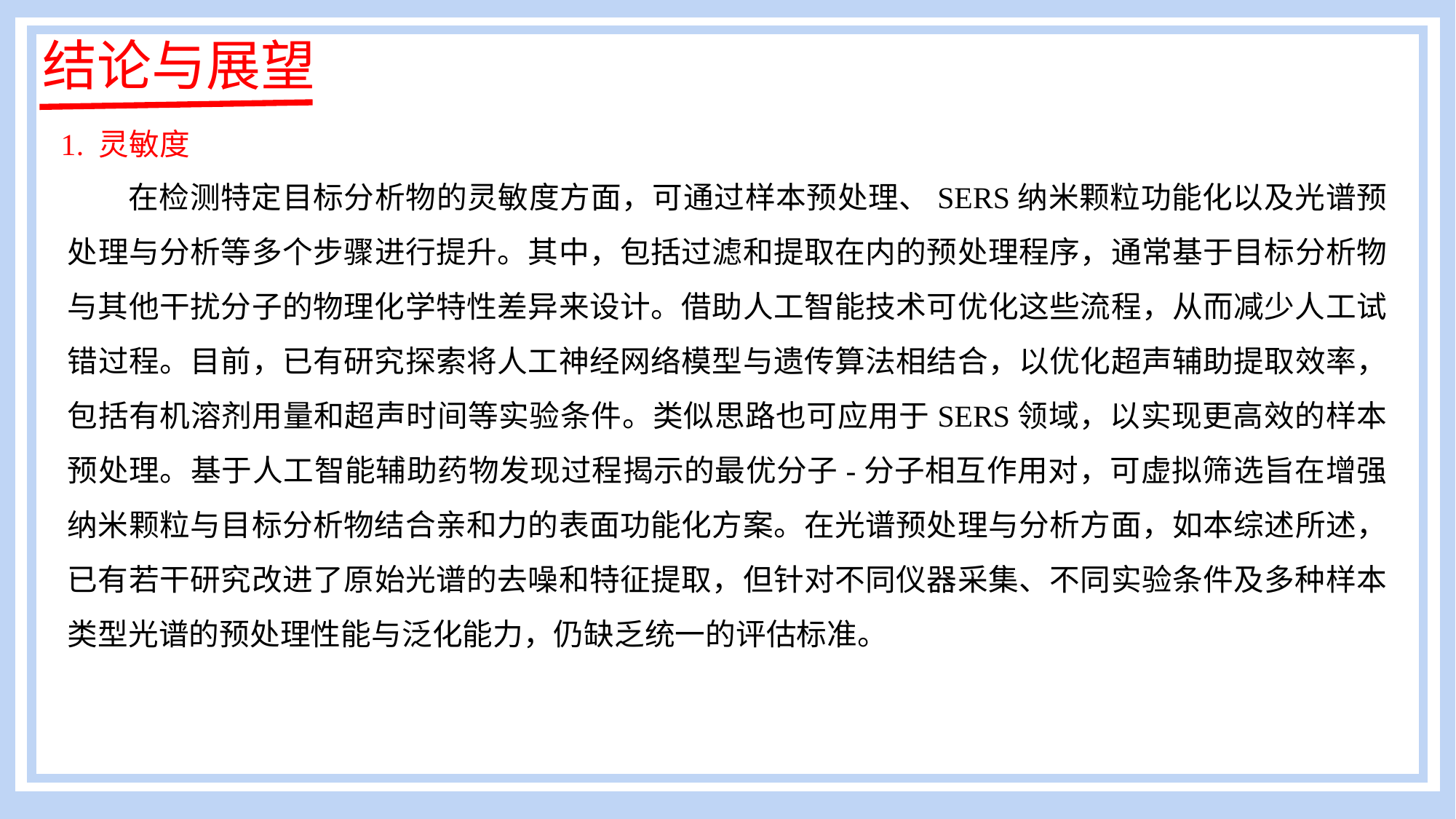

结论与展望
c
1. 灵敏度

在检测特定目标分析物的灵敏度方面，可通过样本预处理、SERS纳米颗粒功能化以及光谱预处理与分析等多个步骤进行提升。其中，包括过滤和提取在内的预处理程序，通常基于目标分析物与其他干扰分子的物理化学特性差异来设计。借助人工智能技术可优化这些流程，从而减少人工试错过程。目前，已有研究探索将人工神经网络模型与遗传算法相结合，以优化超声辅助提取效率，包括有机溶剂用量和超声时间等实验条件。类似思路也可应用于SERS领域，以实现更高效的样本预处理。基于人工智能辅助药物发现过程揭示的最优分子-分子相互作用对，可虚拟筛选旨在增强纳米颗粒与目标分析物结合亲和力的表面功能化方案。在光谱预处理与分析方面，如本综述所述，已有若干研究改进了原始光谱的去噪和特征提取，但针对不同仪器采集、不同实验条件及多种样本类型光谱的预处理性能与泛化能力，仍缺乏统一的评估标准。